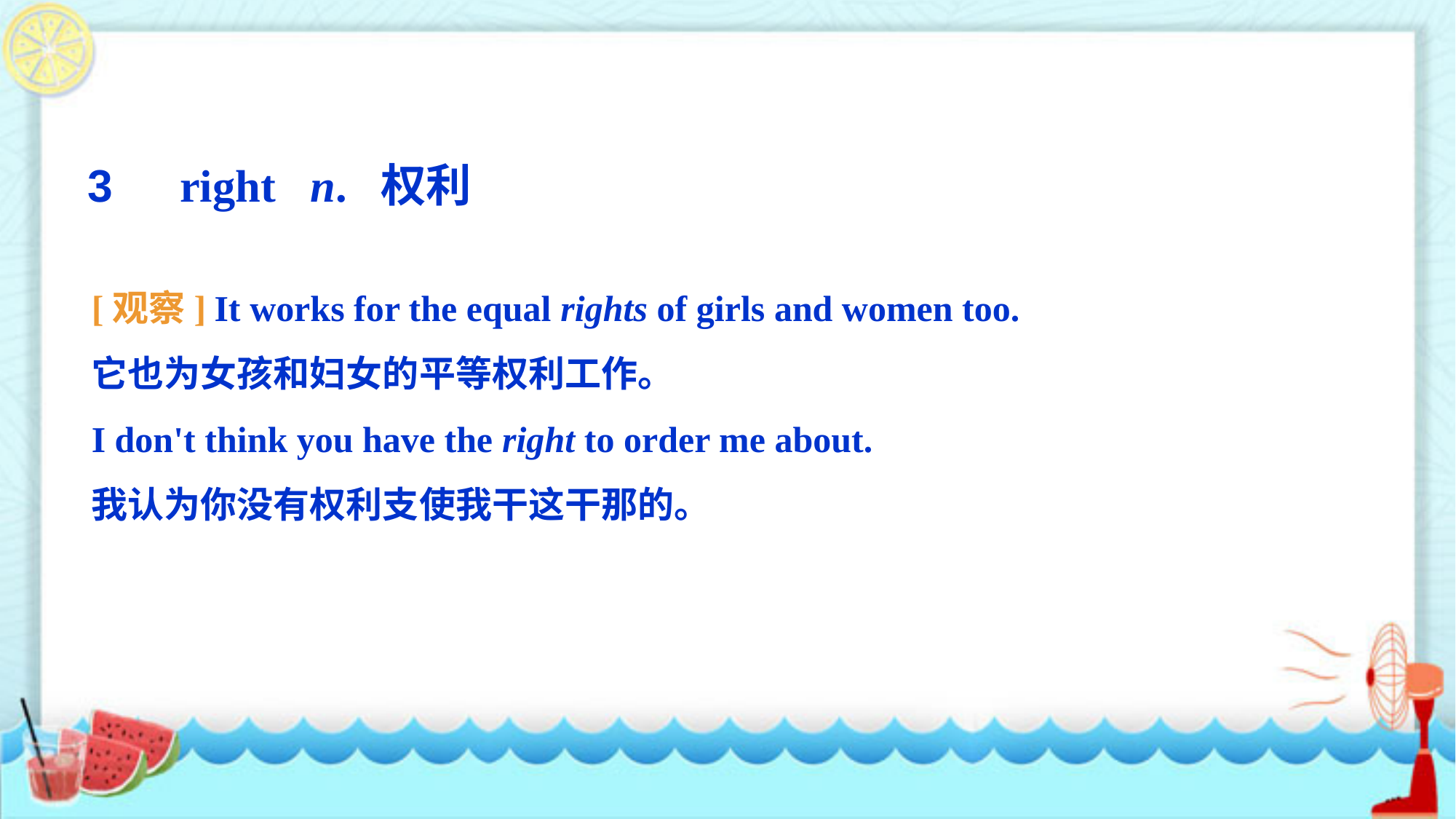

3　right   n.  权利

[观察] It works for the equal rights of girls and women too.
它也为女孩和妇女的平等权利工作。
I don't think you have the right to order me about.
我认为你没有权利支使我干这干那的。